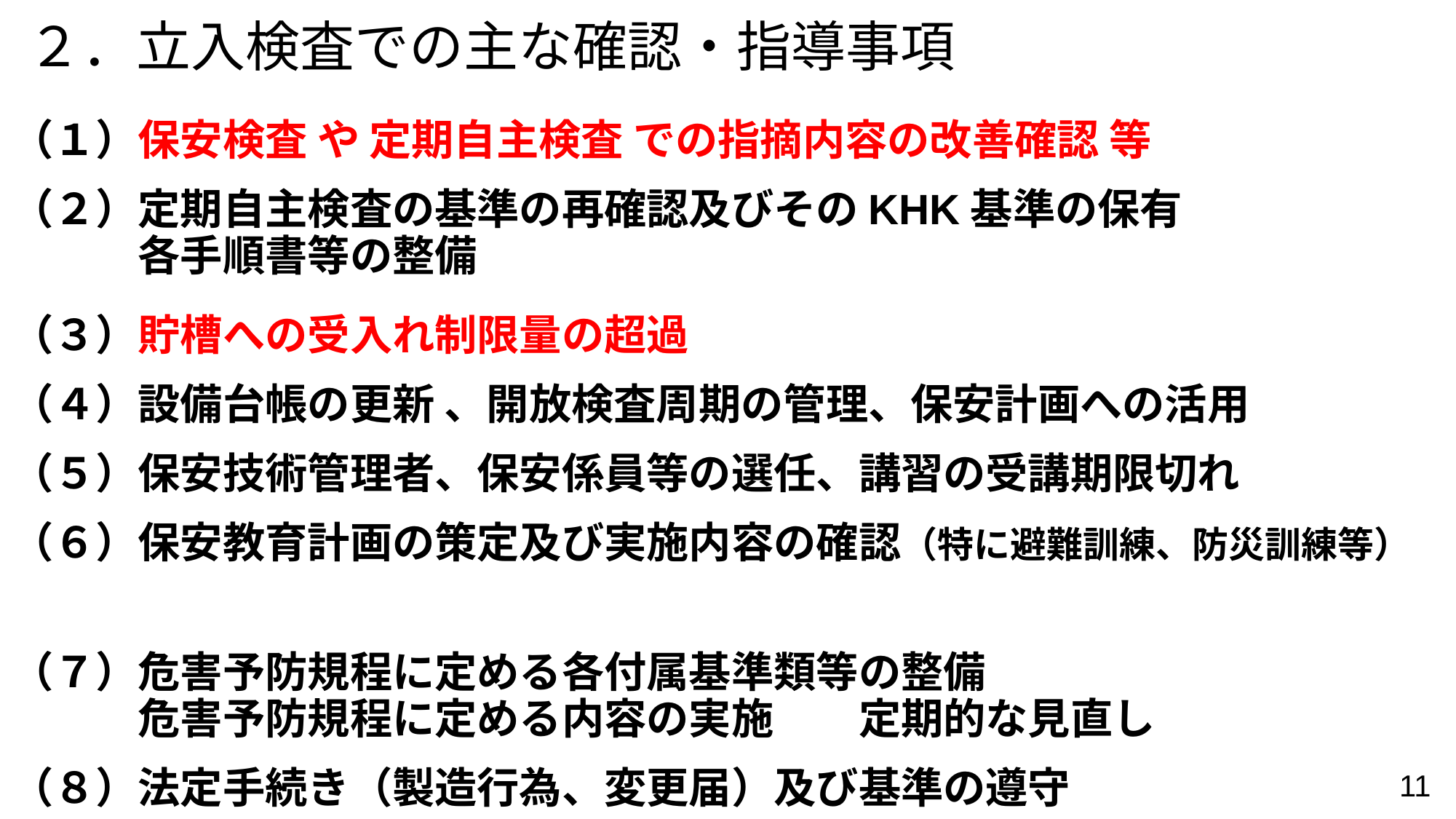

# ２．立入検査での主な確認・指導事項
（１）保安検査 や 定期自主検査 での指摘内容の改善確認 等
（２）定期自主検査の基準の再確認及びそのKHK基準の保有
　　　各手順書等の整備

（３）貯槽への受入れ制限量の超過
（４）設備台帳の更新 、開放検査周期の管理、保安計画への活用
（５）保安技術管理者、保安係員等の選任、講習の受講期限切れ
（６）保安教育計画の策定及び実施内容の確認（特に避難訓練、防災訓練等）
（７）危害予防規程に定める各付属基準類等の整備
　　　危害予防規程に定める内容の実施　　定期的な見直し
（８）法定手続き（製造行為、変更届）及び基準の遵守

 11